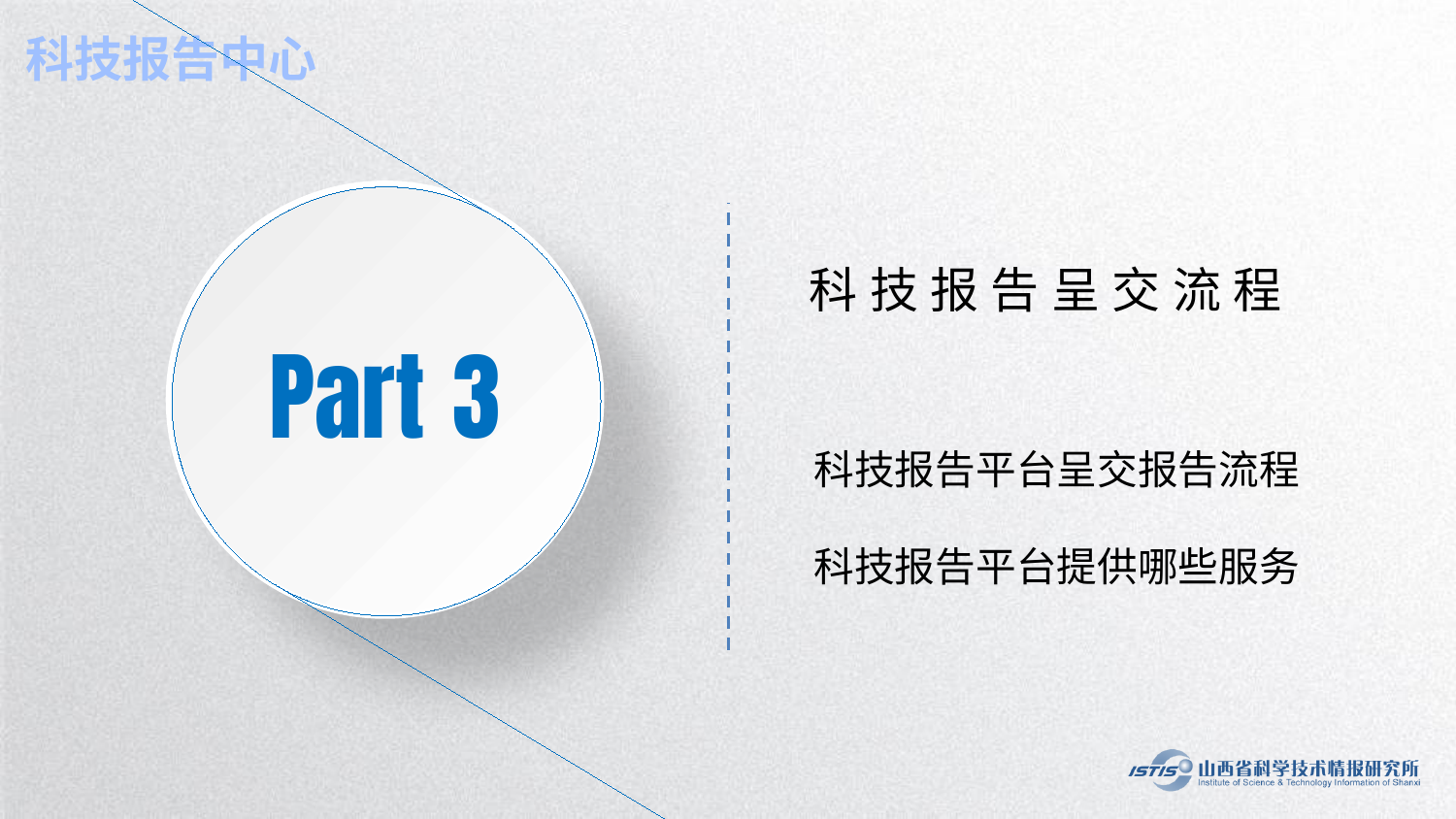

Part 3

科技报告呈交流程

科技报告平台呈交报告流程

科技报告平台提供哪些服务